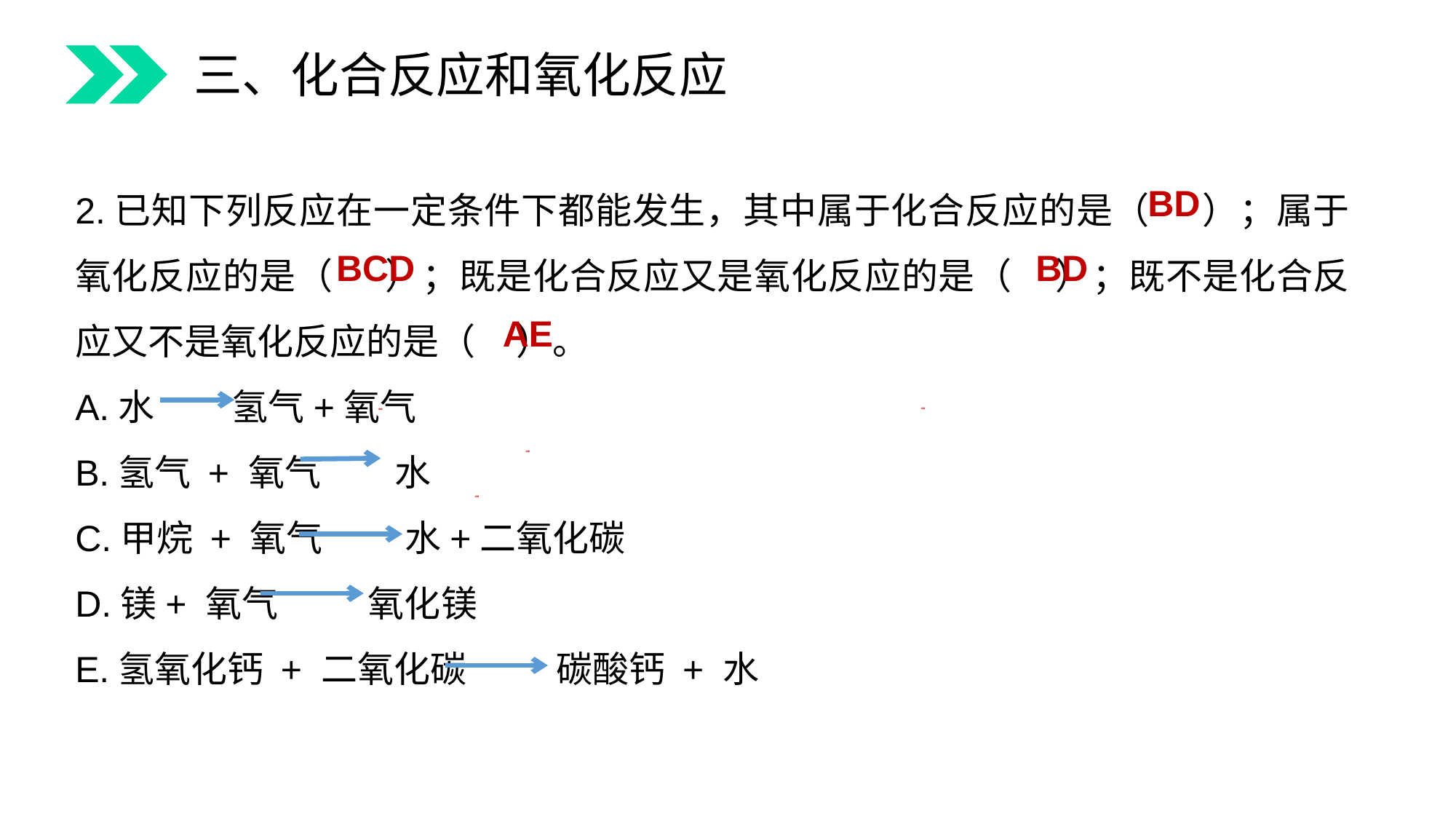

三、化合反应和氧化反应
2.已知下列反应在一定条件下都能发生，其中属于化合反应的是（      ）；属于氧化反应的是（      ）；既是化合反应又是氧化反应的是（     ）；既不是化合反应又不是氧化反应的是（     ）。
A.水 　    氢气+氧气
B.氢气 + 氧气         水
C.甲烷 + 氧气          水+二氧化碳
D.镁+ 氧气           氧化镁
E.氢氧化钙 + 二氧化碳           碳酸钙 + 水
BD
BD
BCD
AE
点燃
通电
点燃
点燃